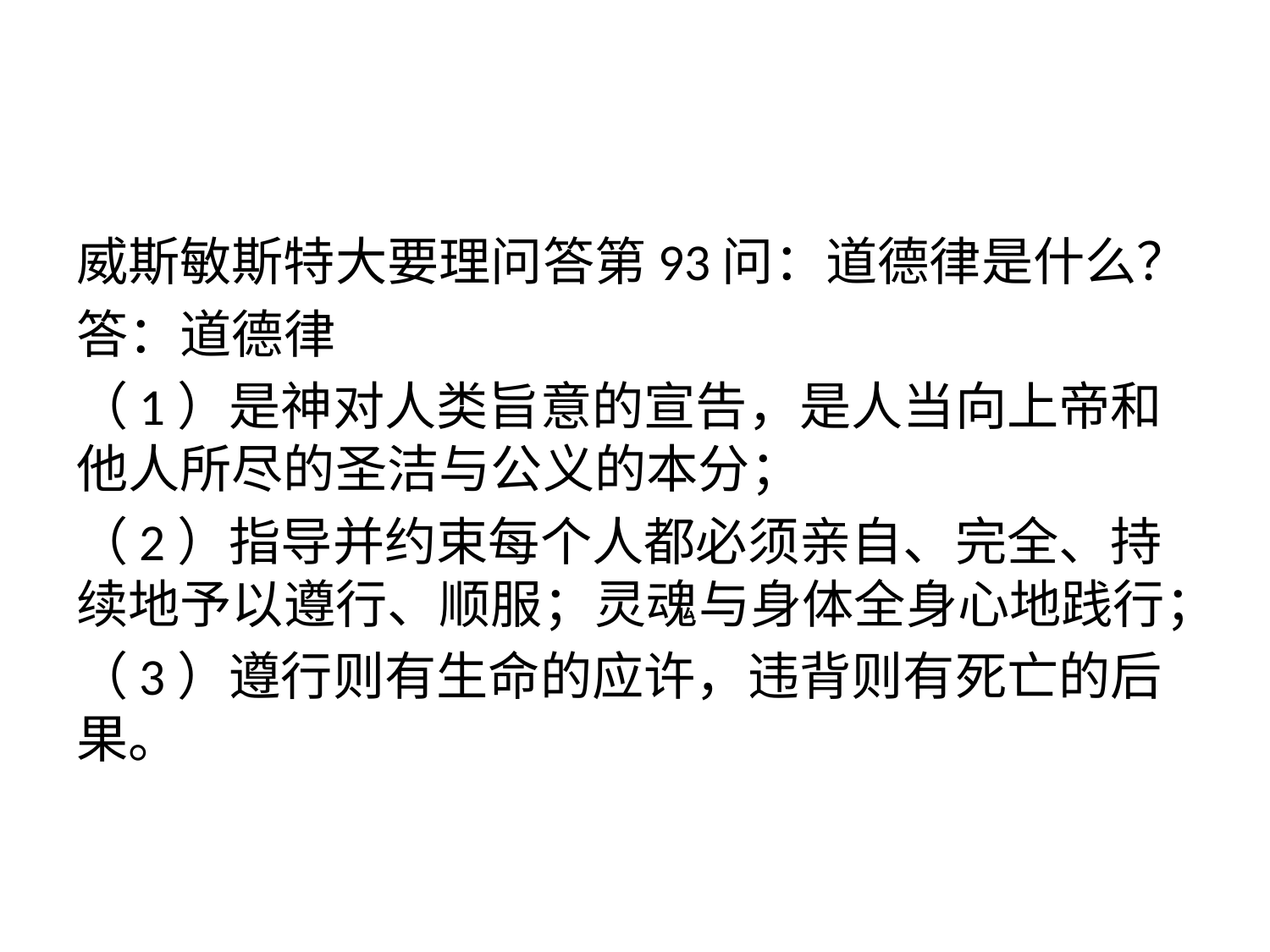

#
威斯敏斯特大要理问答第93问：道德律是什么？
答：道德律
（1）是神对人类旨意的宣告，是人当向上帝和他人所尽的圣洁与公义的本分；
（2）指导并约束每个人都必须亲自、完全、持续地予以遵行、顺服；灵魂与身体全身心地践行；
（3）遵行则有生命的应许，违背则有死亡的后果。